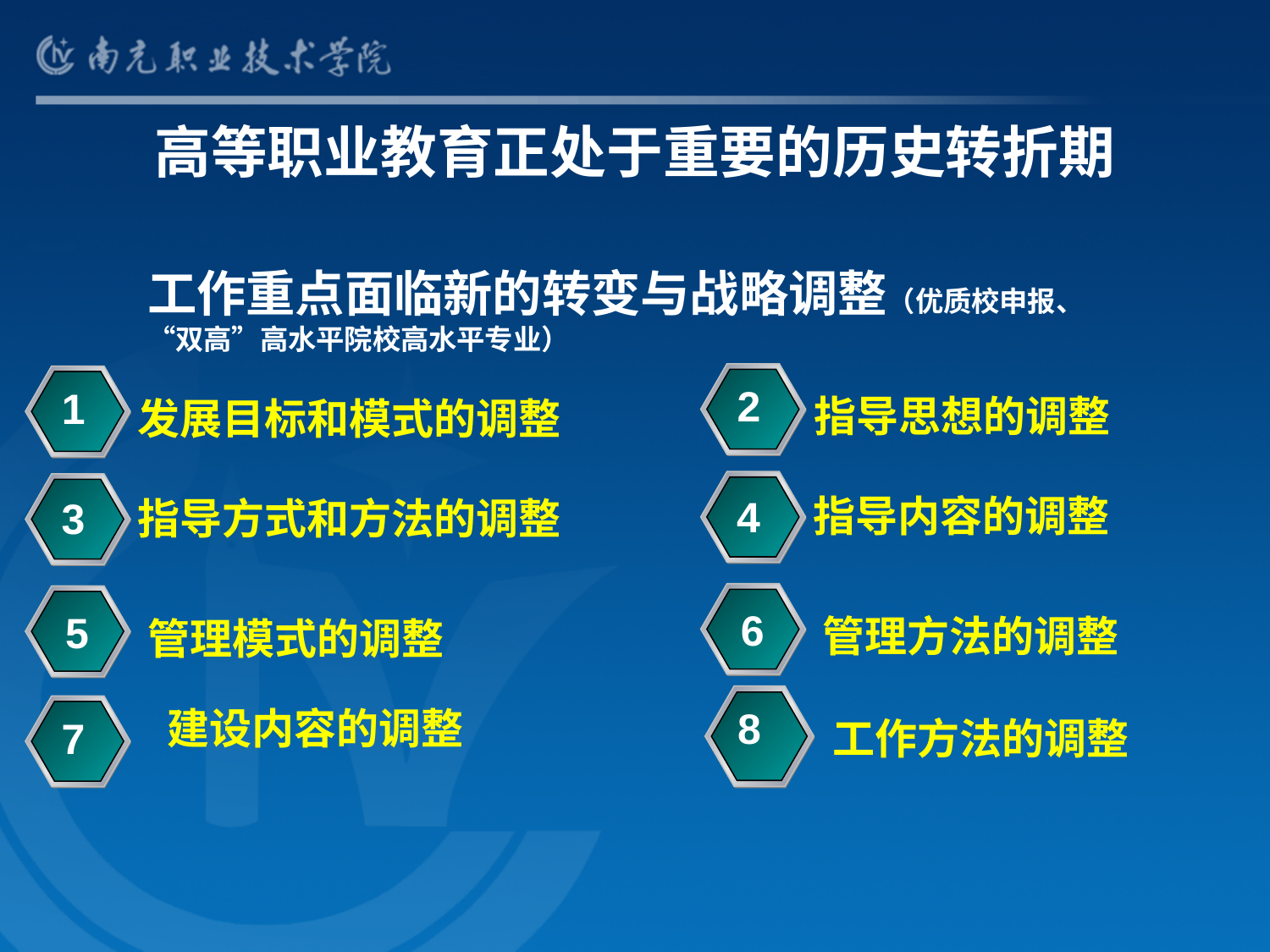

高等职业教育正处于重要的历史转折期

工作重点面临新的转变与战略调整（优质校申报、“双高”高水平院校高水平专业）

2
1
指导思想的调整
发展目标和模式的调整

4
3
指导内容的调整
指导方式和方法的调整

6
5
 管理方法的调整
 管理模式的调整

8
A
 建设内容的调整
工作方法的调整
A
7